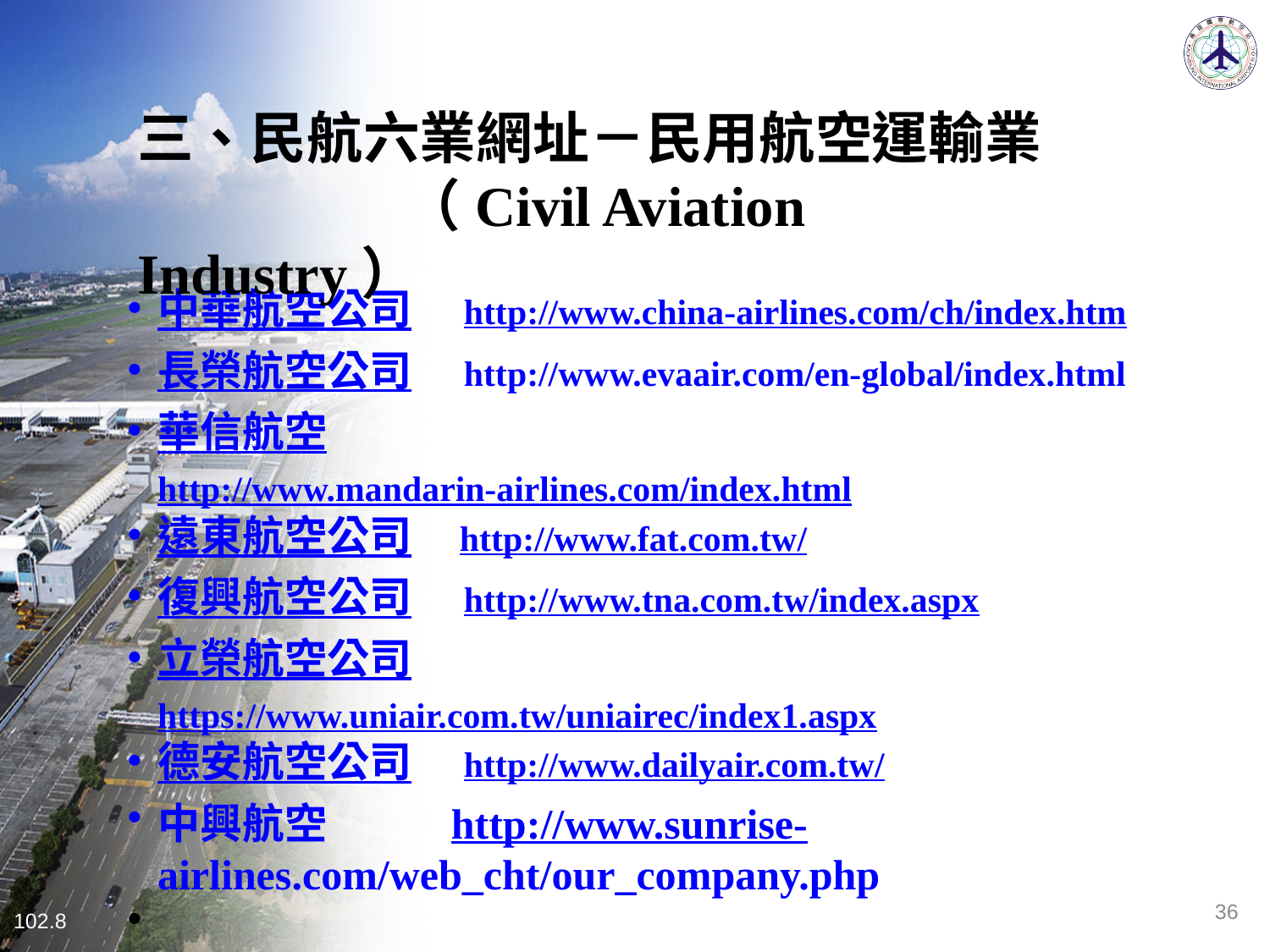

三、民航六業網址－民用航空運輸業
　　            （Civil Aviation Industry）

中華航空公司　http://www.china-airlines.com/ch/index.htm
長榮航空公司　http://www.evaair.com/en-global/index.html
華信航空　　　http://www.mandarin-airlines.com/index.html
遠東航空公司    http://www.fat.com.tw/
復興航空公司　http://www.tna.com.tw/index.aspx
立榮航空公司　https://www.uniair.com.tw/uniairec/index1.aspx
德安航空公司　http://www.dailyair.com.tw/
中興航空            http://www.sunrise- airlines.com/web_cht/our_company.php

36
102.8